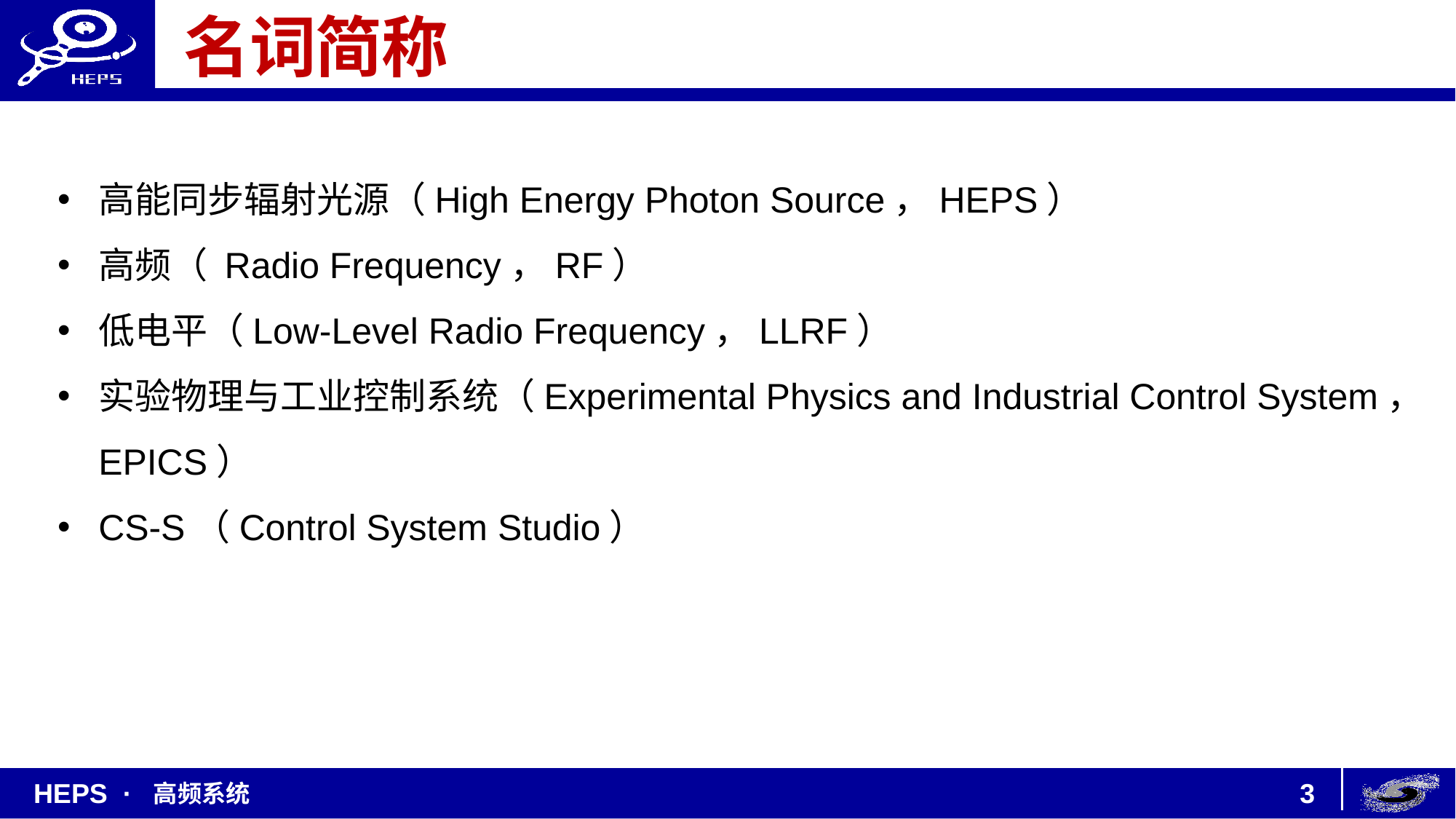

# 名词简称
高能同步辐射光源（High Energy Photon Source，HEPS）
高频（ Radio Frequency，RF）
低电平（Low-Level Radio Frequency，LLRF）
实验物理与工业控制系统（Experimental Physics and Industrial Control System，EPICS）
CS-S（Control System Studio）